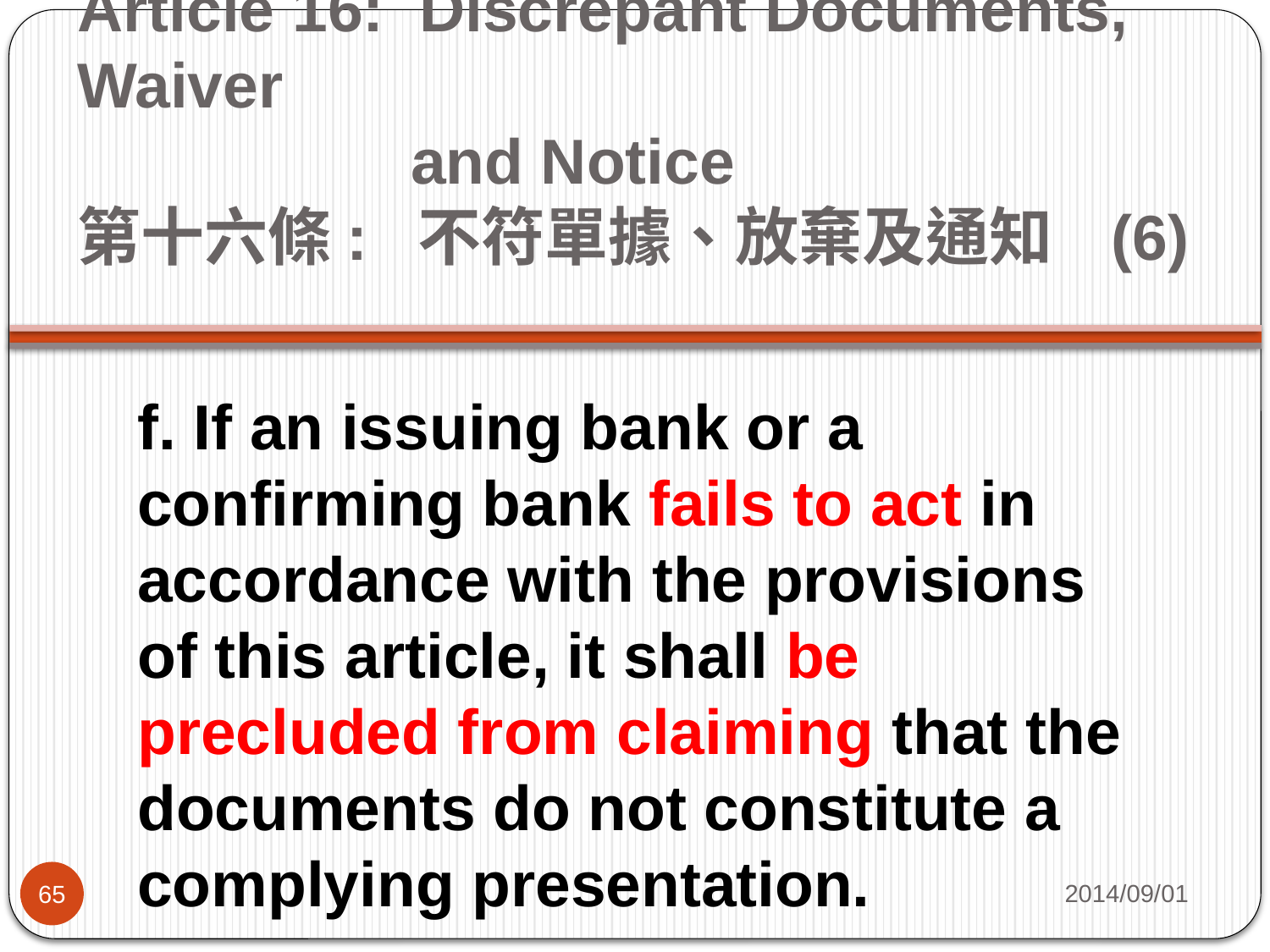

# Article 16:  Discrepant Documents, Waiver and Notice    第十六條:  不符單據、放棄及通知   (6)
f. If an issuing bank or a confirming bank fails to act in accordance with the provisions of this article, it shall be precluded from claiming that the documents do not constitute a complying presentation.
2014/09/01
65